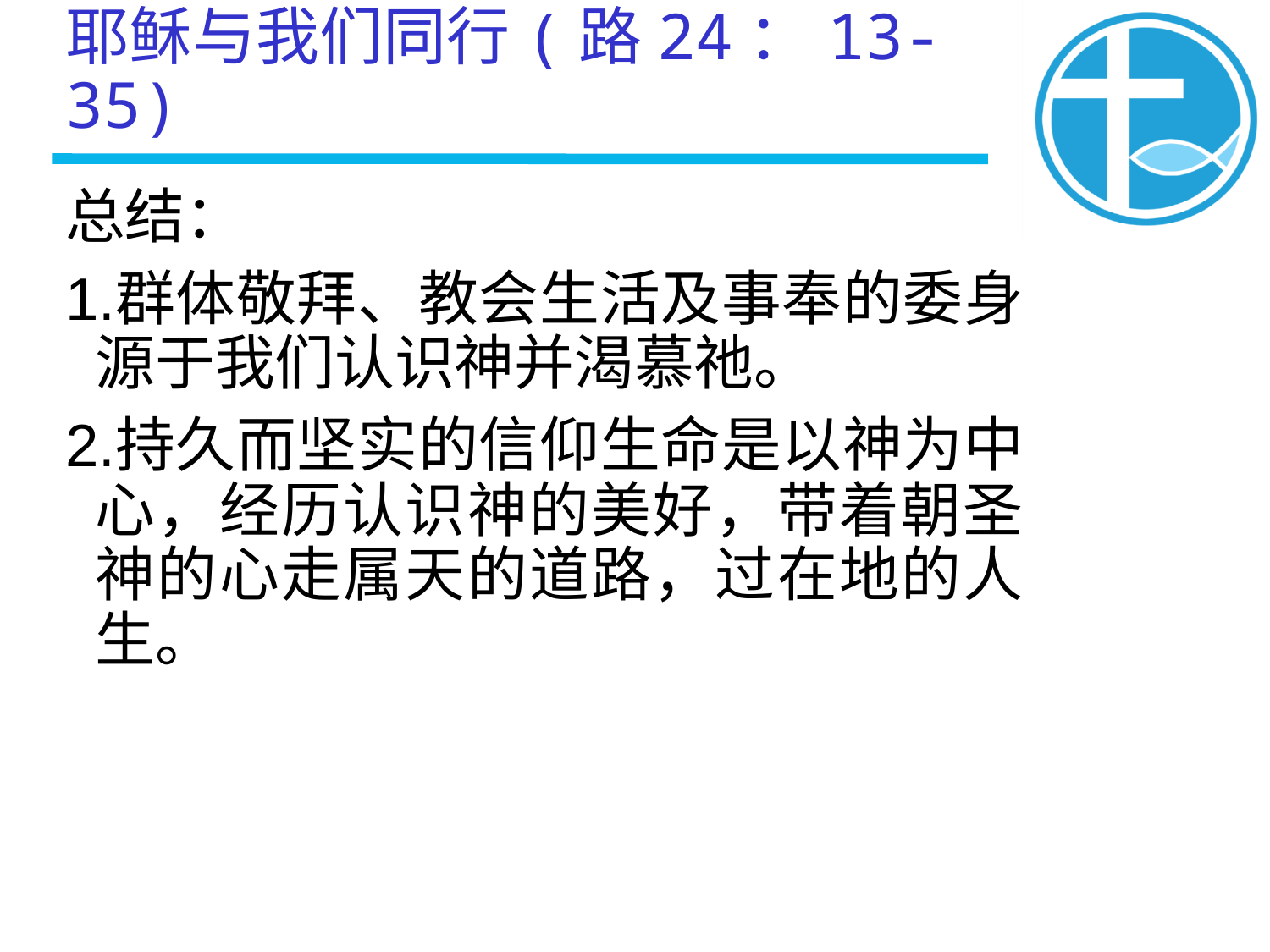

耶稣与我们同行(路24：13-35)
总结：
群体敬拜、教会生活及事奉的委身源于我们认识神并渴慕祂。
持久而坚实的信仰生命是以神为中心，经历认识神的美好，带着朝圣神的心走属天的道路，过在地的人生。